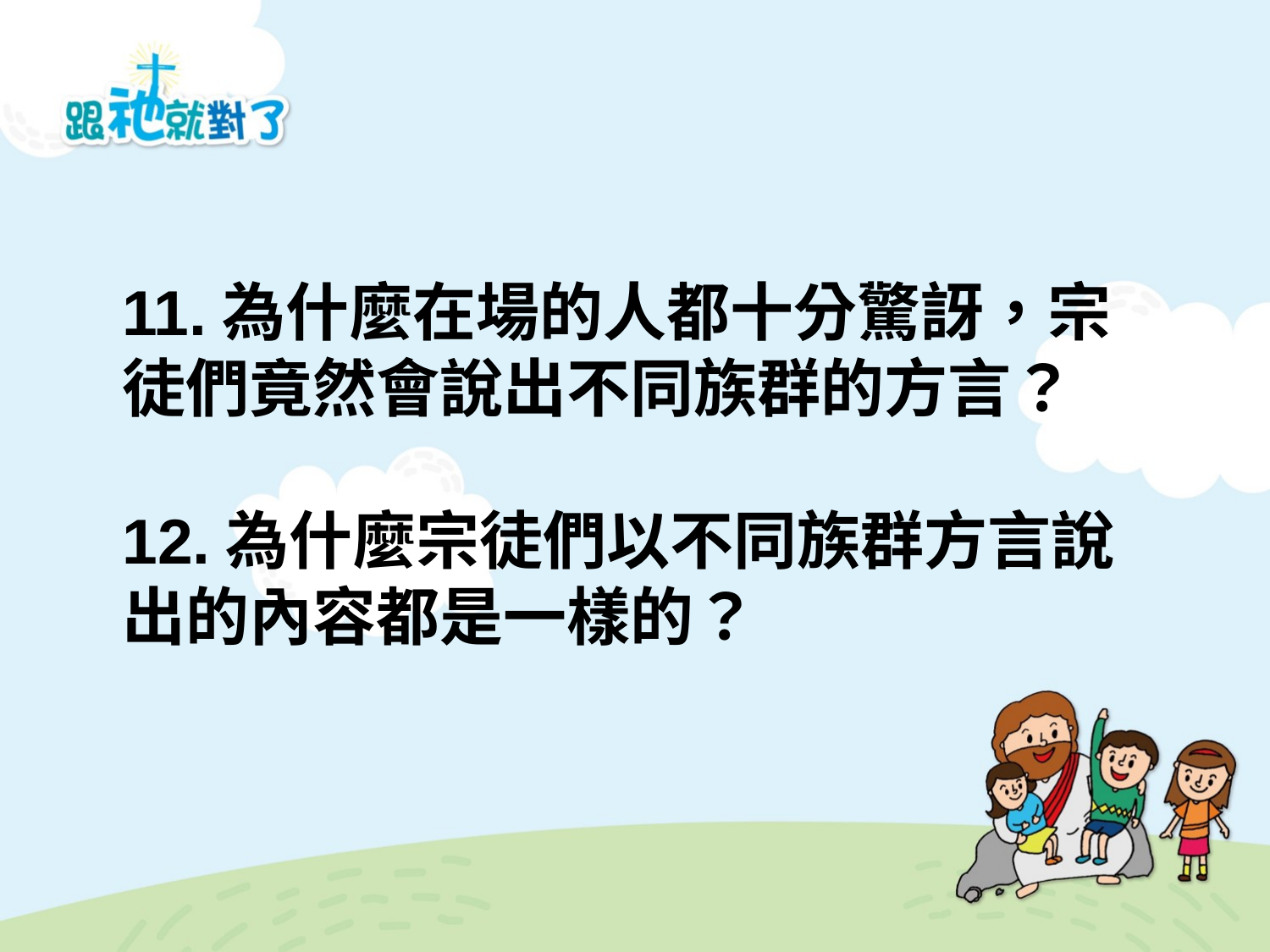

11.為什麼在場的人都十分驚訝，宗徒們竟然會說出不同族群的方言？

12.為什麼宗徒們以不同族群方言說出的內容都是一樣的？